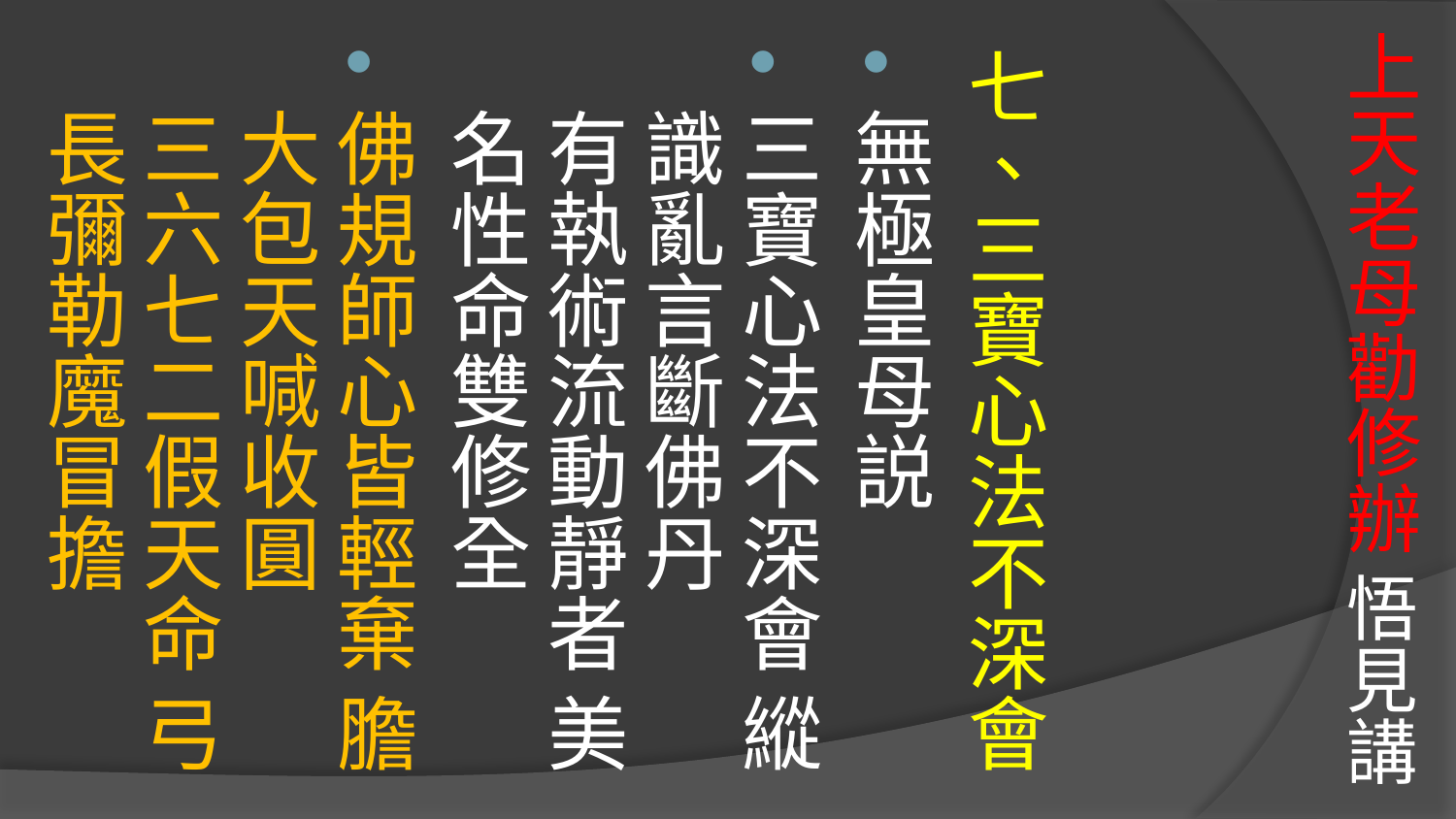

# 上天老母勸修辦 悟見講
七、三寶心法不深會
無極皇母説
三寶心法不深會 縱識亂言斷佛丹
有執術流動靜者 美名性命雙修全
佛規師心皆輕棄 膽大包天喊收圓
三六七二假天命 弓長彌勒魔冒擔